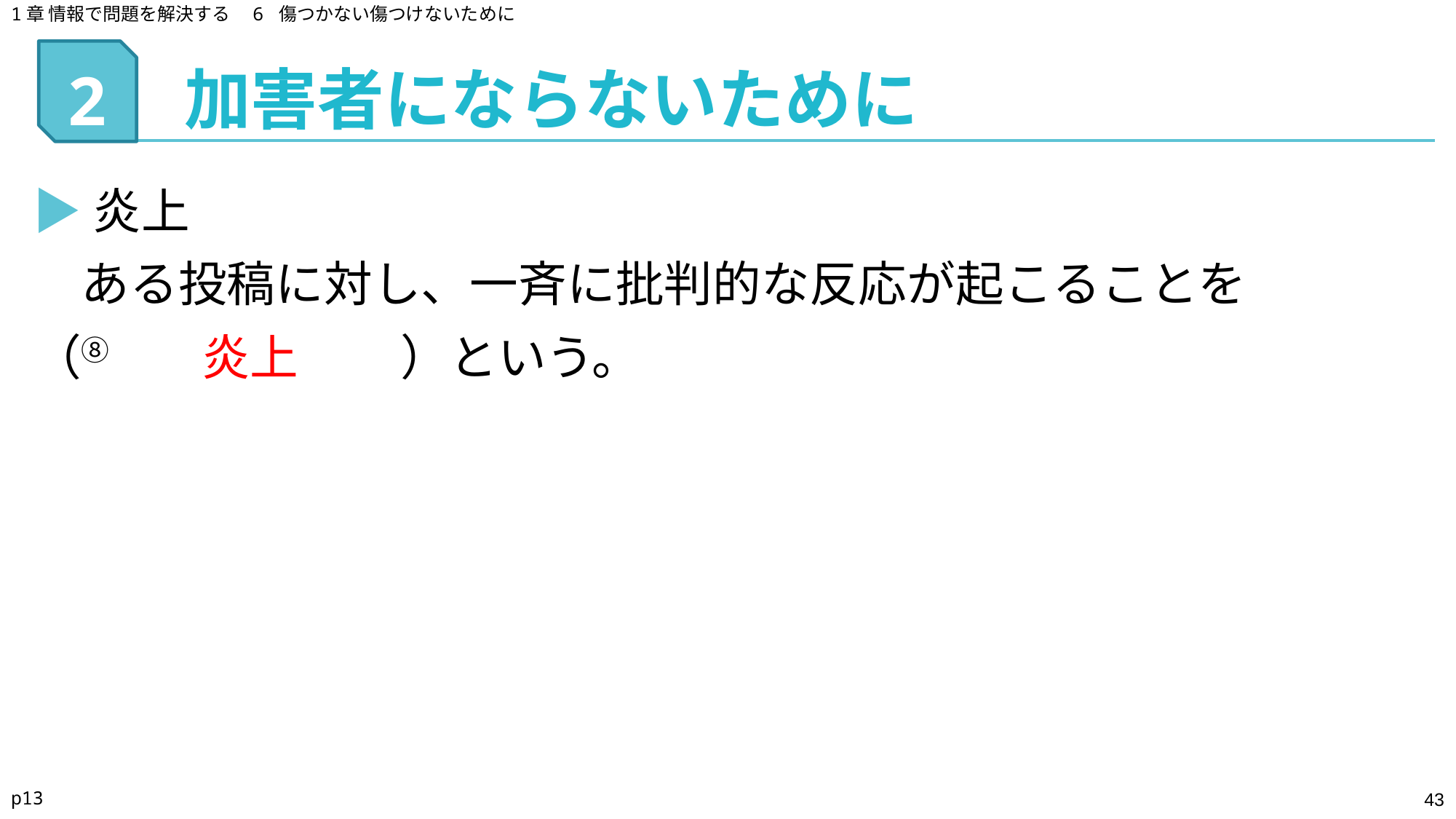

1章 情報で問題を解決する　6 傷つかない傷つけないために
加害者にならないために
# 2
▶炎上
　ある投稿に対し、一斉に批判的な反応が起こることを
（⑧　　　　　　）という。
炎上
p13
43